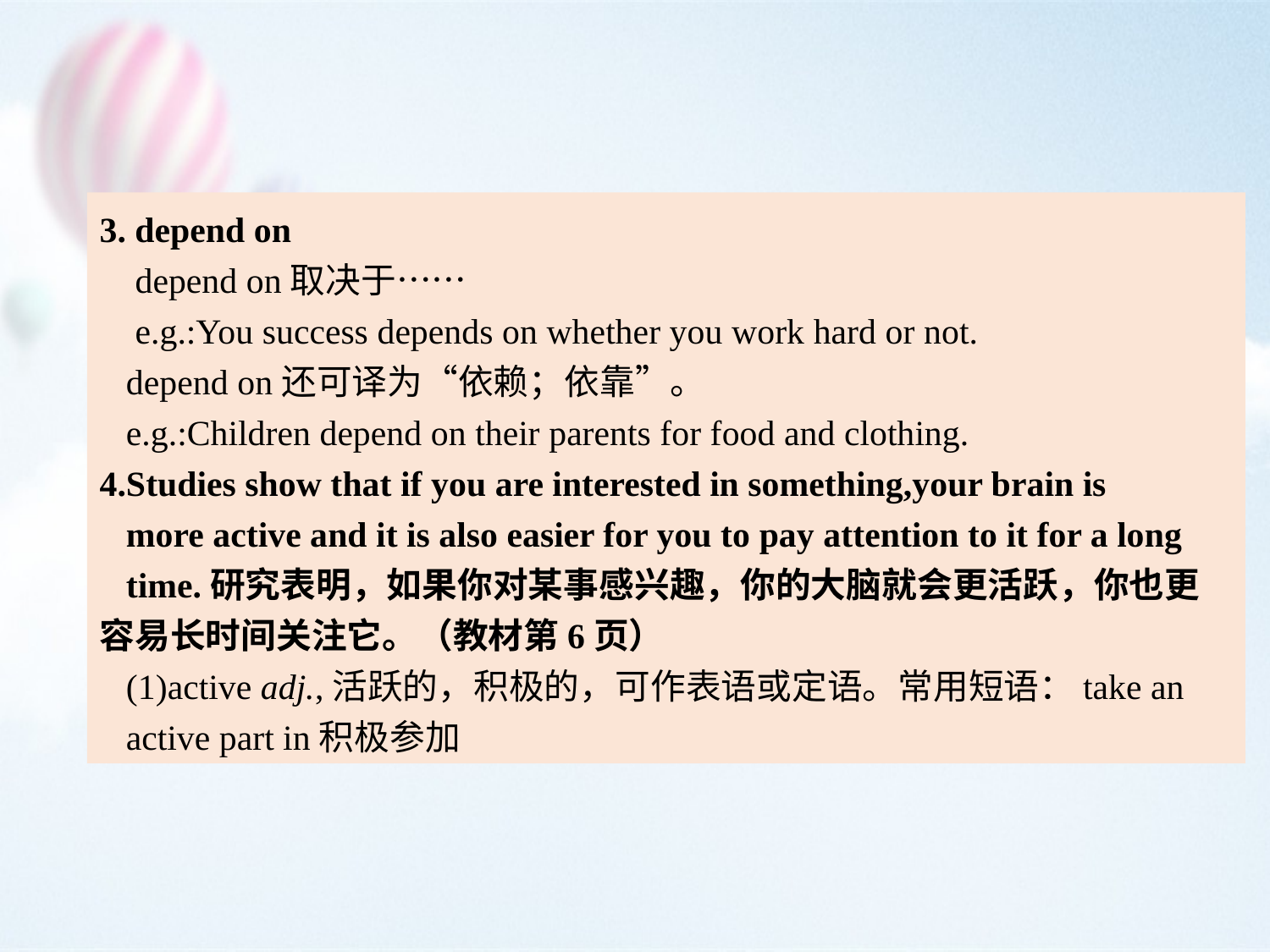

3. depend on
    depend on取决于……
    e.g.:You success depends on whether you work hard or not.
   depend on还可译为“依赖；依靠”。
   e.g.:Children depend on their parents for food and clothing.
4.Studies show that if you are interested in something,your brain is
   more active and it is also easier for you to pay attention to it for a long
   time.研究表明，如果你对某事感兴趣，你的大脑就会更活跃，你也更容易长时间关注它。（教材第6页）
   (1)active adj.,活跃的，积极的，可作表语或定语。常用短语：take an
   active part in积极参加